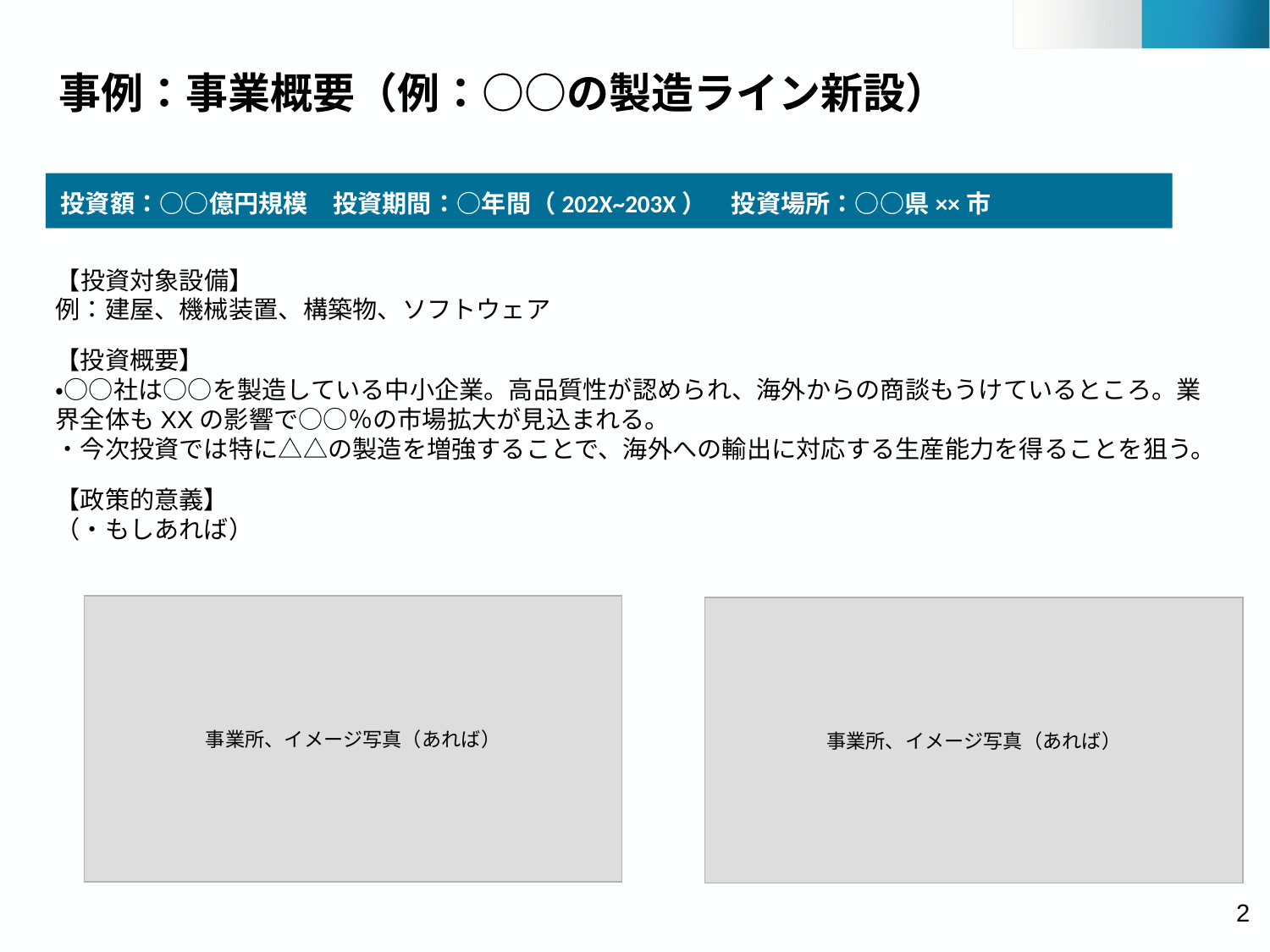

# 事例：事業概要（例：○○の製造ライン新設）
投資額：○○億円規模　投資期間：○年間（202X~203X）　投資場所：○○県××市
【投資対象設備】
例：建屋、機械装置、構築物、ソフトウェア
【投資概要】
・○○社は○○を製造している中小企業。高品質性が認められ、海外からの商談もうけているところ。業界全体もXXの影響で○○％の市場拡大が見込まれる。
・今次投資では特に△△の製造を増強することで、海外への輸出に対応する生産能力を得ることを狙う。
【政策的意義】
（・もしあれば）
事業所、イメージ写真（あれば）
事業所、イメージ写真（あれば）
2